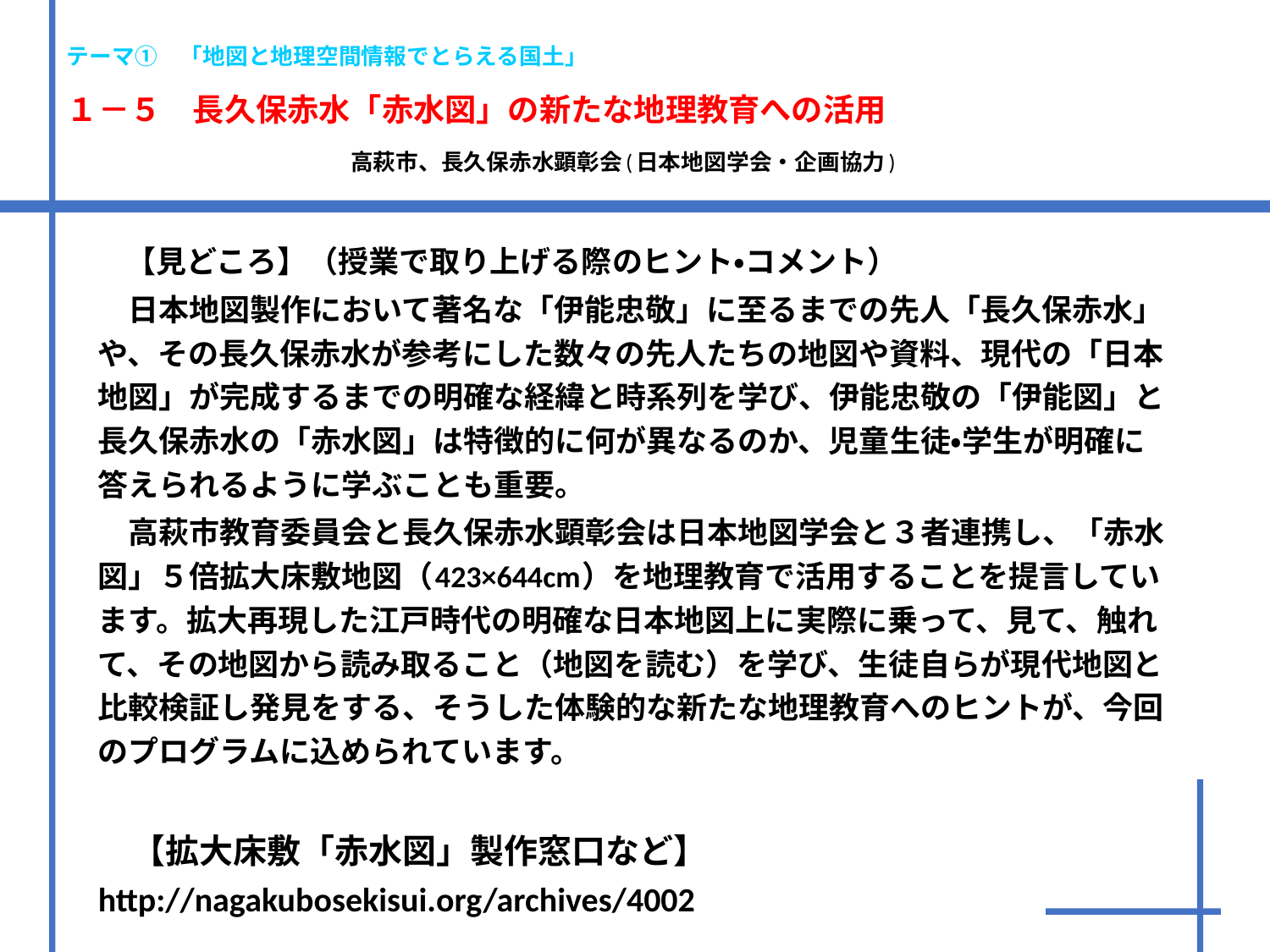

# テーマ①　「地図と地理空間情報でとらえる国土」 １－５　長久保赤水「赤水図」の新たな地理教育への活用 　　　　　　　　　高萩市、長久保赤水顕彰会(日本地図学会・企画協力)

　　【見どころ】（授業で取り上げる際のヒント・コメント）
　日本地図製作において著名な「伊能忠敬」に至るまでの先人「長久保赤水」や、その長久保赤水が参考にした数々の先人たちの地図や資料、現代の「日本地図」が完成するまでの明確な経緯と時系列を学び、伊能忠敬の「伊能図」と長久保赤水の「赤水図」は特徴的に何が異なるのか、児童生徒・学生が明確に答えられるように学ぶことも重要。
　高萩市教育委員会と長久保赤水顕彰会は日本地図学会と３者連携し、「赤水図」５倍拡大床敷地図（423×644cm）を地理教育で活用することを提言しています。拡大再現した江戸時代の明確な日本地図上に実際に乗って、見て、触れて、その地図から読み取ること（地図を読む）を学び、生徒自らが現代地図と比較検証し発見をする、そうした体験的な新たな地理教育へのヒントが、今回のプログラムに込められています。

　【拡大床敷「赤水図」製作窓口など】　http://nagakubosekisui.org/archives/4002